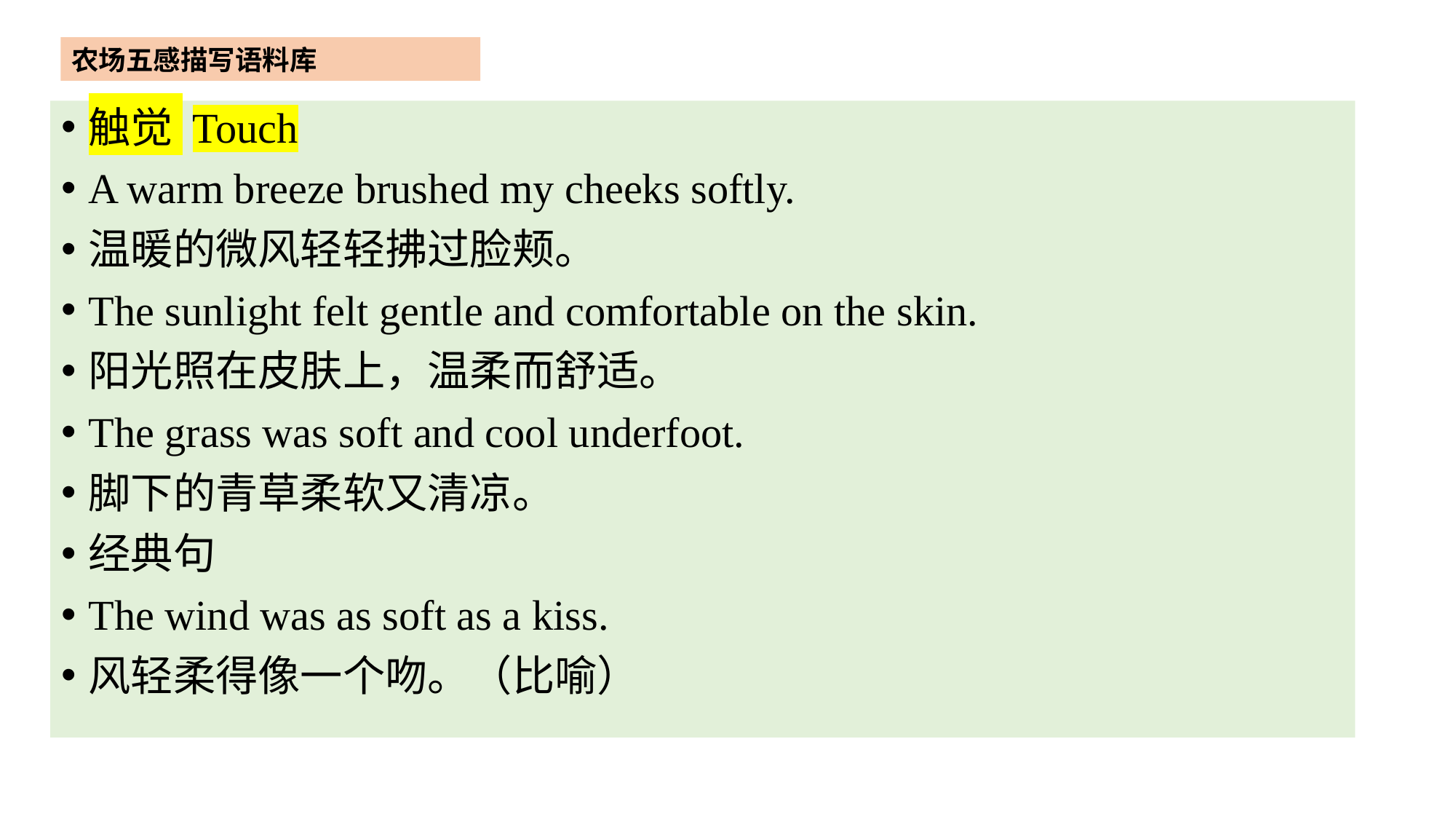

农场五感描写语料库
触觉 Touch
A warm breeze brushed my cheeks softly.
温暖的微风轻轻拂过脸颊。
The sunlight felt gentle and comfortable on the skin.
阳光照在皮肤上，温柔而舒适。
The grass was soft and cool underfoot.
脚下的青草柔软又清凉。
经典句
The wind was as soft as a kiss.
风轻柔得像一个吻。（比喻）